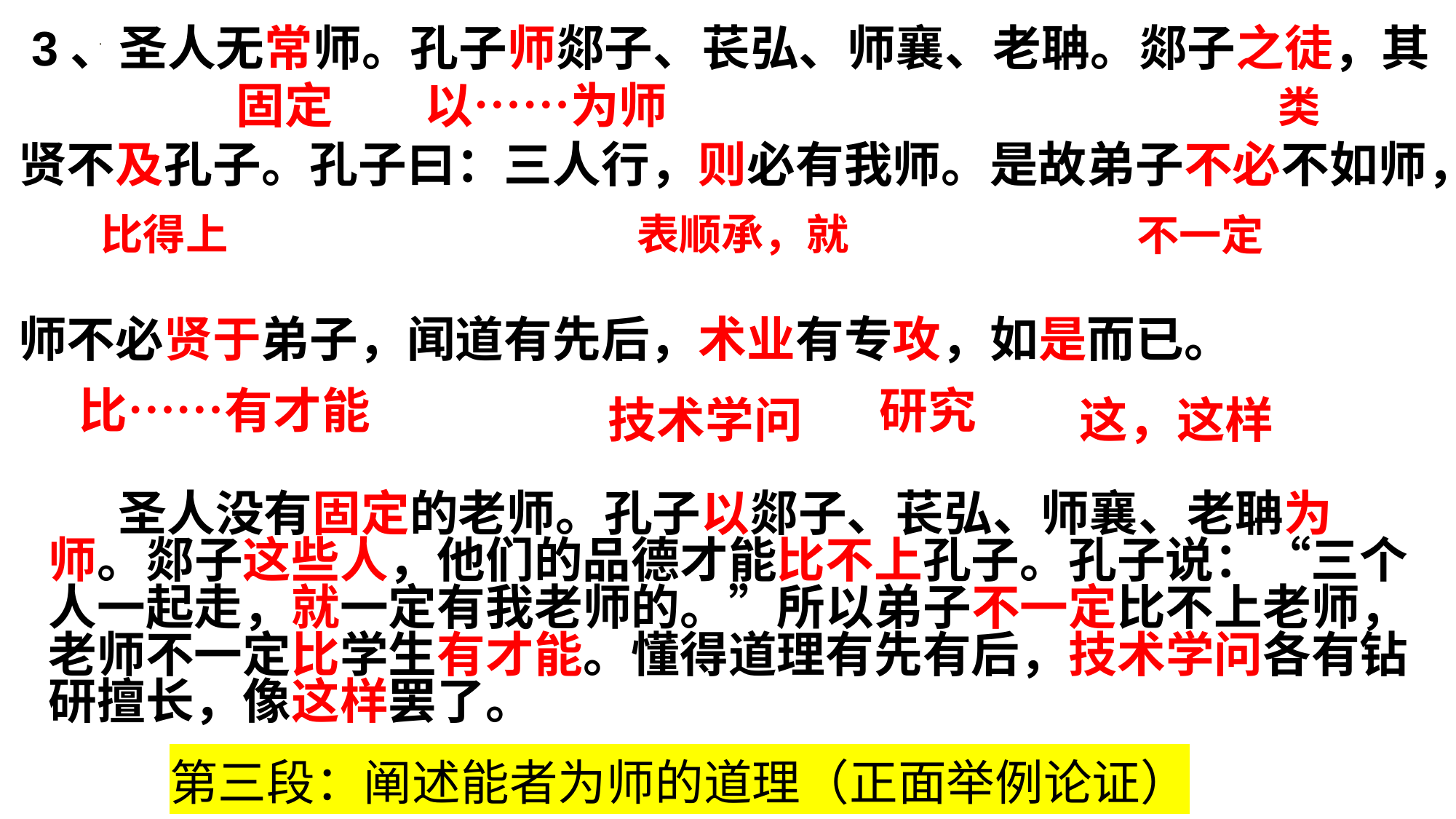

3、圣人无常师。孔子师郯子、苌弘、师襄、老聃。郯子之徒，其

贤不及孔子。孔子曰：三人行，则必有我师。是故弟子不必不如师，

师不必贤于弟子，闻道有先后，术业有专攻，如是而已。

固定
以……为师
类
表顺承，就
比得上
不一定
比……有才能
研究
技术学问
这，这样
  圣人没有固定的老师。孔子以郯子、苌弘、师襄、老聃为师。郯子这些人，他们的品德才能比不上孔子。孔子说：“三个人一起走，就一定有我老师的。”所以弟子不一定比不上老师，老师不一定比学生有才能。懂得道理有先有后，技术学问各有钻研擅长，像这样罢了。

第三段：阐述能者为师的道理（正面举例论证）